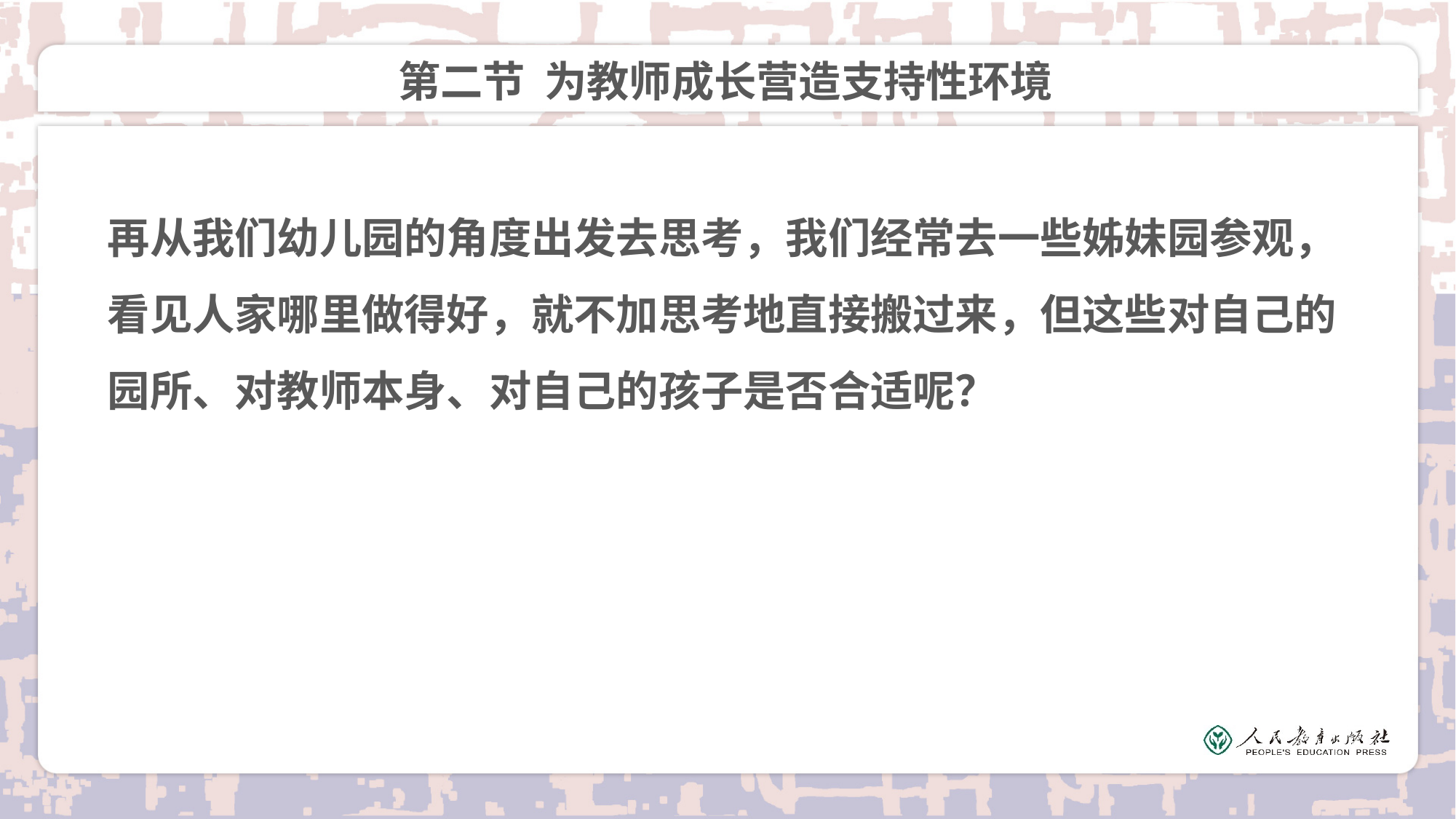

# 第二节  为教师成长营造支持性环境
再从我们幼儿园的角度出发去思考，我们经常去一些姊妹园参观，看见人家哪里做得好，就不加思考地直接搬过来，但这些对自己的园所、对教师本身、对自己的孩子是否合适呢？